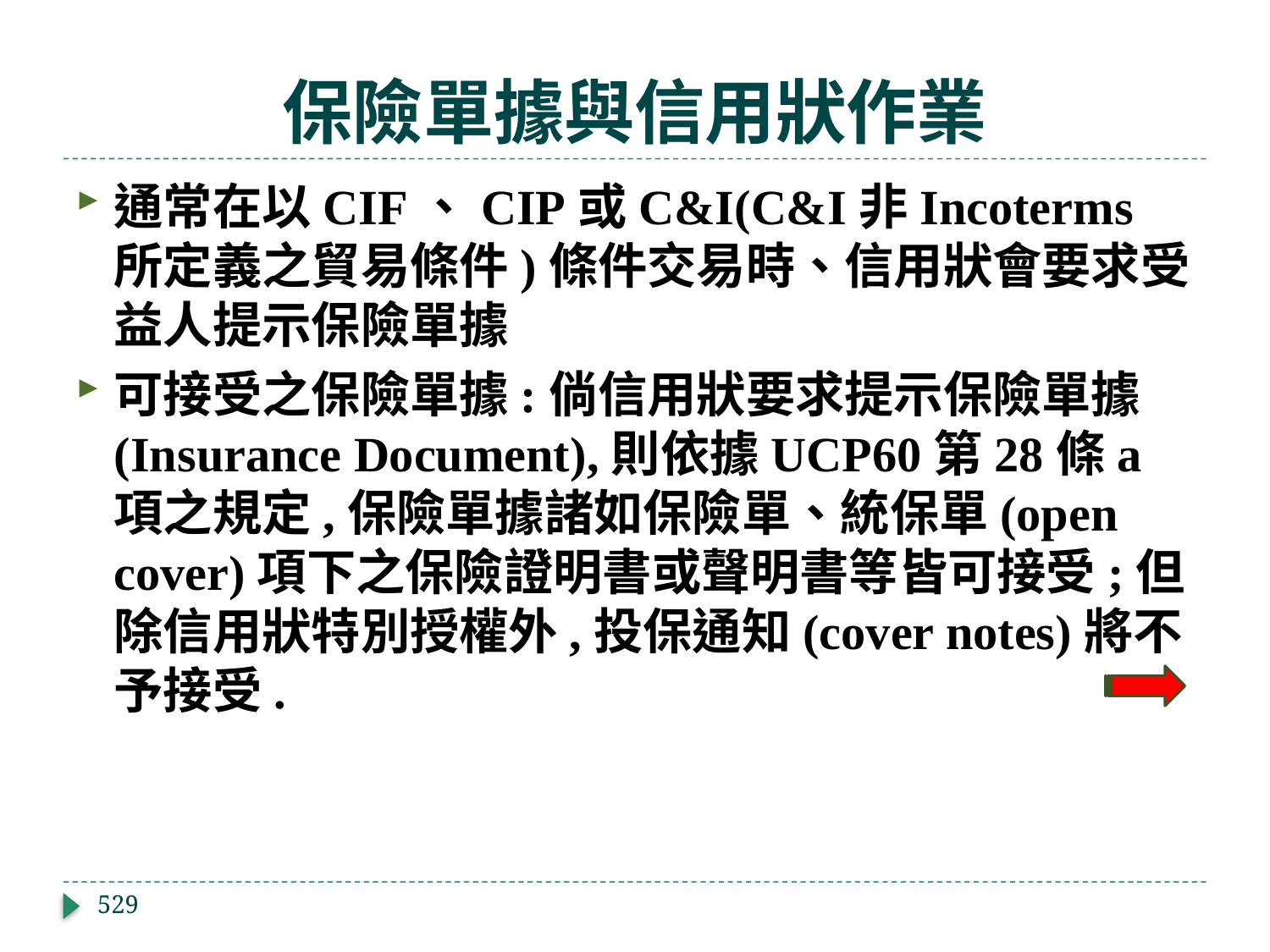

# 保險單據與信用狀作業
通常在以CIF、CIP或C&I(C&I非Incoterms所定義之貿易條件)條件交易時、信用狀會要求受益人提示保險單據
可接受之保險單據:倘信用狀要求提示保險單據(Insurance Document),則依據UCP60第28條a項之規定,保險單據諸如保險單、統保單(open cover)項下之保險證明書或聲明書等皆可接受;但除信用狀特別授權外,投保通知(cover notes)將不予接受.

529